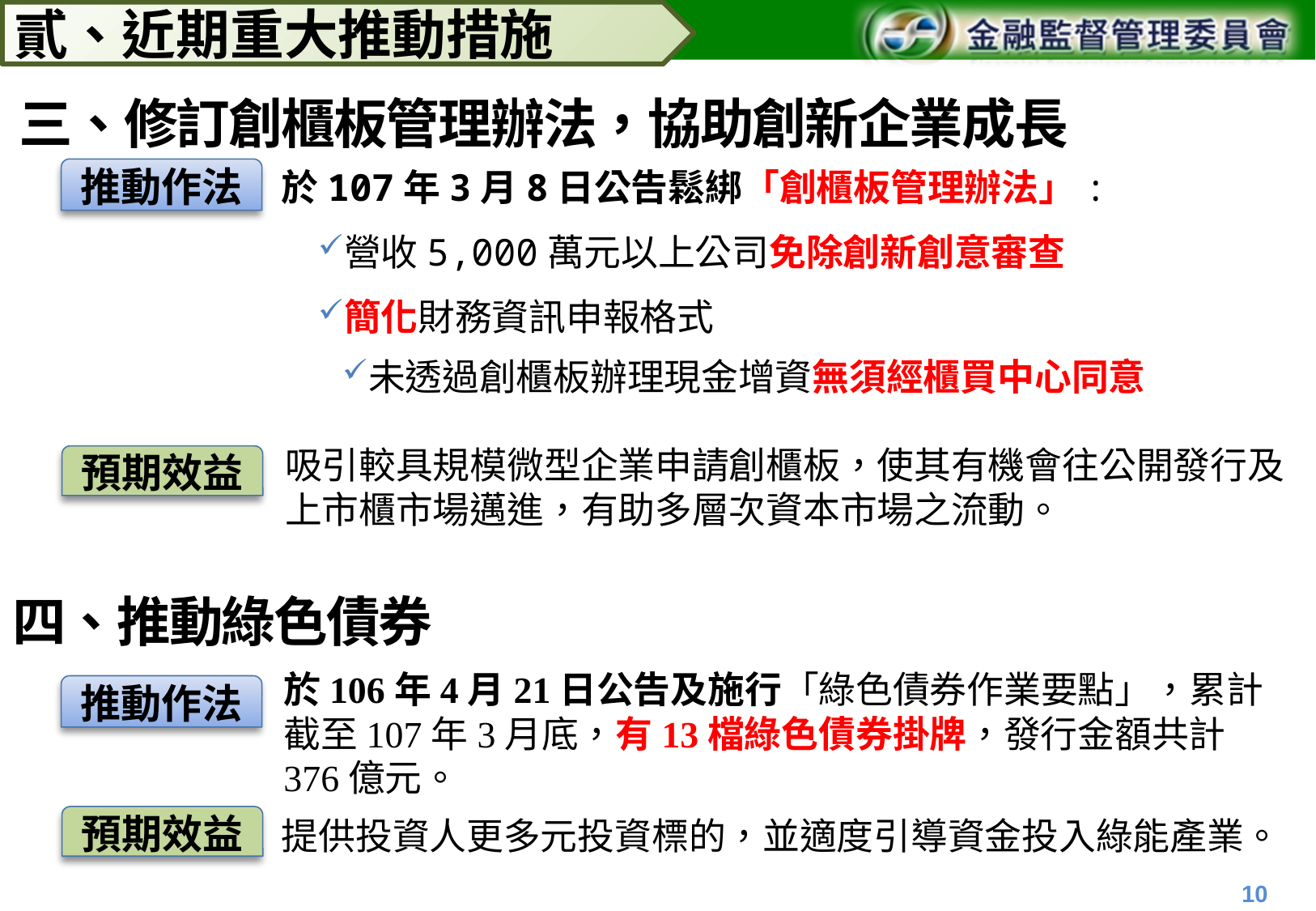

貳、近期重大推動措施
三、修訂創櫃板管理辦法，協助創新企業成長
於107年3月8日公告鬆綁「創櫃板管理辦法」:
營收5,000萬元以上公司免除創新創意審查
簡化財務資訊申報格式
未透過創櫃板辦理現金增資無須經櫃買中心同意
推動作法
吸引較具規模微型企業申請創櫃板，使其有機會往公開發行及上市櫃市場邁進，有助多層次資本市場之流動。
預期效益
# 四、推動綠色債券
於106年4月21日公告及施行「綠色債券作業要點」，累計截至107年3月底，有13檔綠色債券掛牌，發行金額共計376億元。
推動作法
預期效益
提供投資人更多元投資標的，並適度引導資金投入綠能產業。